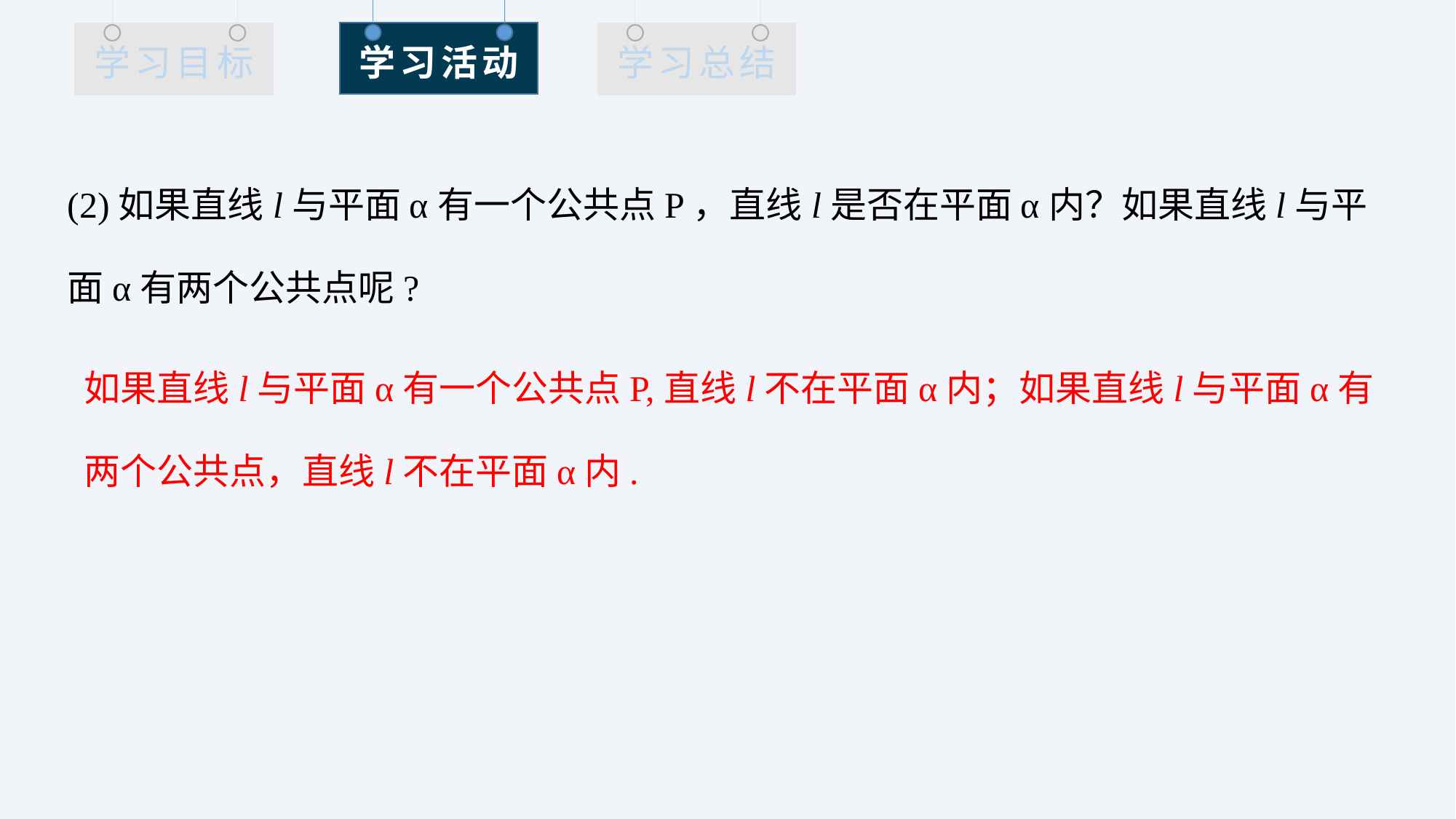

(2)如果直线l与平面α有一个公共点P，直线l是否在平面α内？如果直线l与平面α有两个公共点呢?
如果直线l与平面α有一个公共点P,直线l不在平面α内；如果直线l与平面α有两个公共点，直线l不在平面α内.